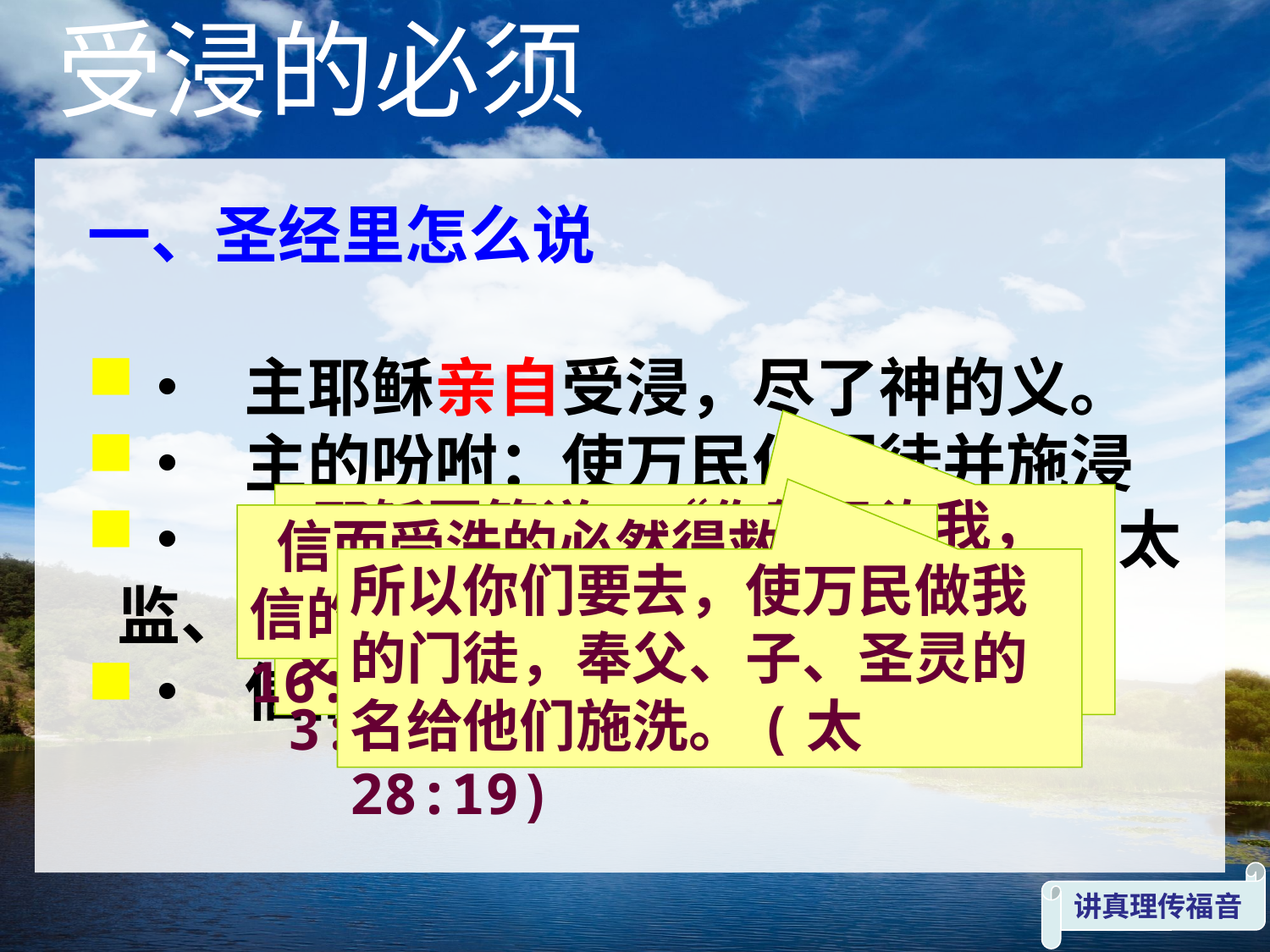

受浸的必须

一、圣经里怎么说

•	主耶稣亲自受浸，尽了神的义。
•	主的吩咐：使万民作门徒并施浸
•	圣经中的榜样：彼得、保罗、太监、禁卒等人信主后即受浸
•	信而受浸的必然得救。
 耶稣回答说：“你暂且许我，因为我们理当这样尽诸般的义。”于是约翰许了祂。(太3:15)
 信而受洗的必然得救，不信的必被定罪。(可16:16)
所以你们要去，使万民做我的门徒，奉父、子、圣灵的名给他们施洗。(太28:19)
讲真理传福音